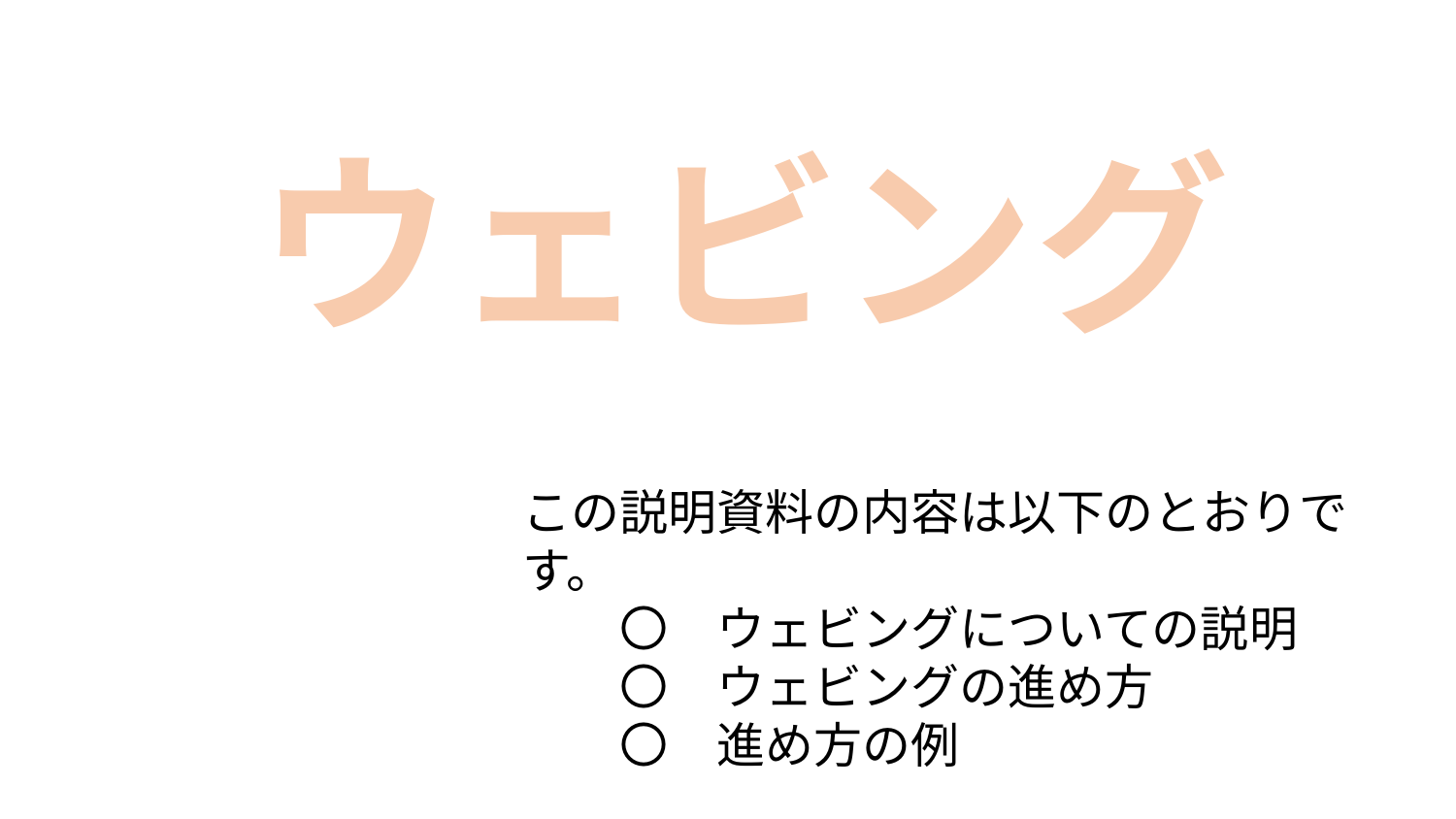

# ウェビング
この説明資料の内容は以下のとおりです。
　　〇　ウェビングについての説明
　　〇　ウェビングの進め方
　　〇　進め方の例